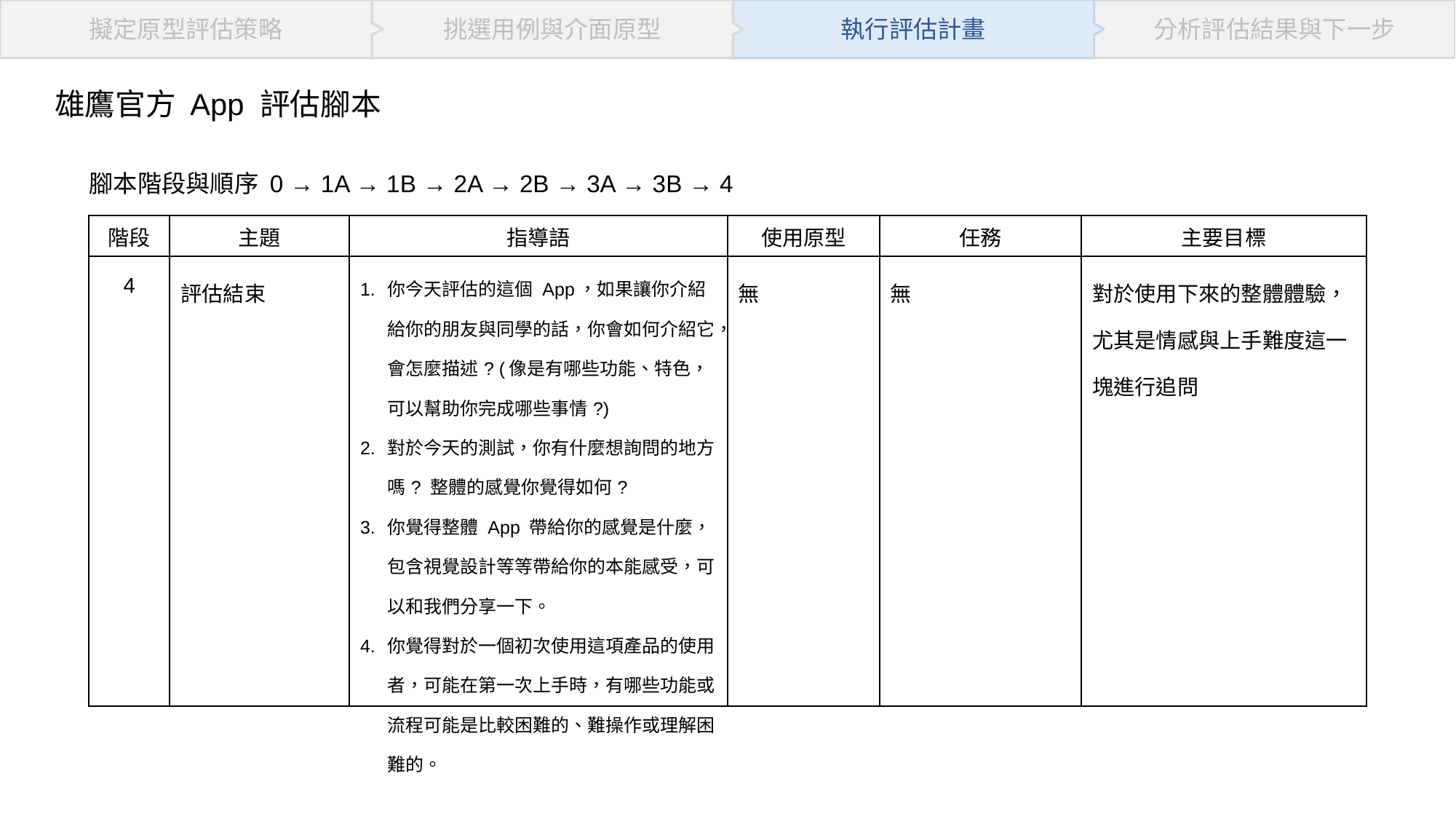

挑選用例與介面原型

分析評估結果與下一步

擬定原型評估策略
執行評估計畫
雄鷹官方 App 評估腳本
腳本階段與順序 0 → 1A → 1B → 2A → 2B → 3A → 3B → 4
| 階段 | 主題 | 指導語 | 使用原型 | 任務 | 主要目標 |
| --- | --- | --- | --- | --- | --- |
| 4 | 評估結束 | 你今天評估的這個 App，如果讓你介紹給你的朋友與同學的話，你會如何介紹它，會怎麼描述? (像是有哪些功能、特色，可以幫助你完成哪些事情?) 對於今天的測試，你有什麼想詢問的地方嗎? 整體的感覺你覺得如何? 你覺得整體 App 帶給你的感覺是什麼，包含視覺設計等等帶給你的本能感受，可以和我們分享一下。 你覺得對於一個初次使用這項產品的使用者，可能在第一次上手時，有哪些功能或流程可能是比較困難的、難操作或理解困難的。 | 無 | 無 | 對於使用下來的整體體驗，尤其是情感與上手難度這一塊進行追問 |